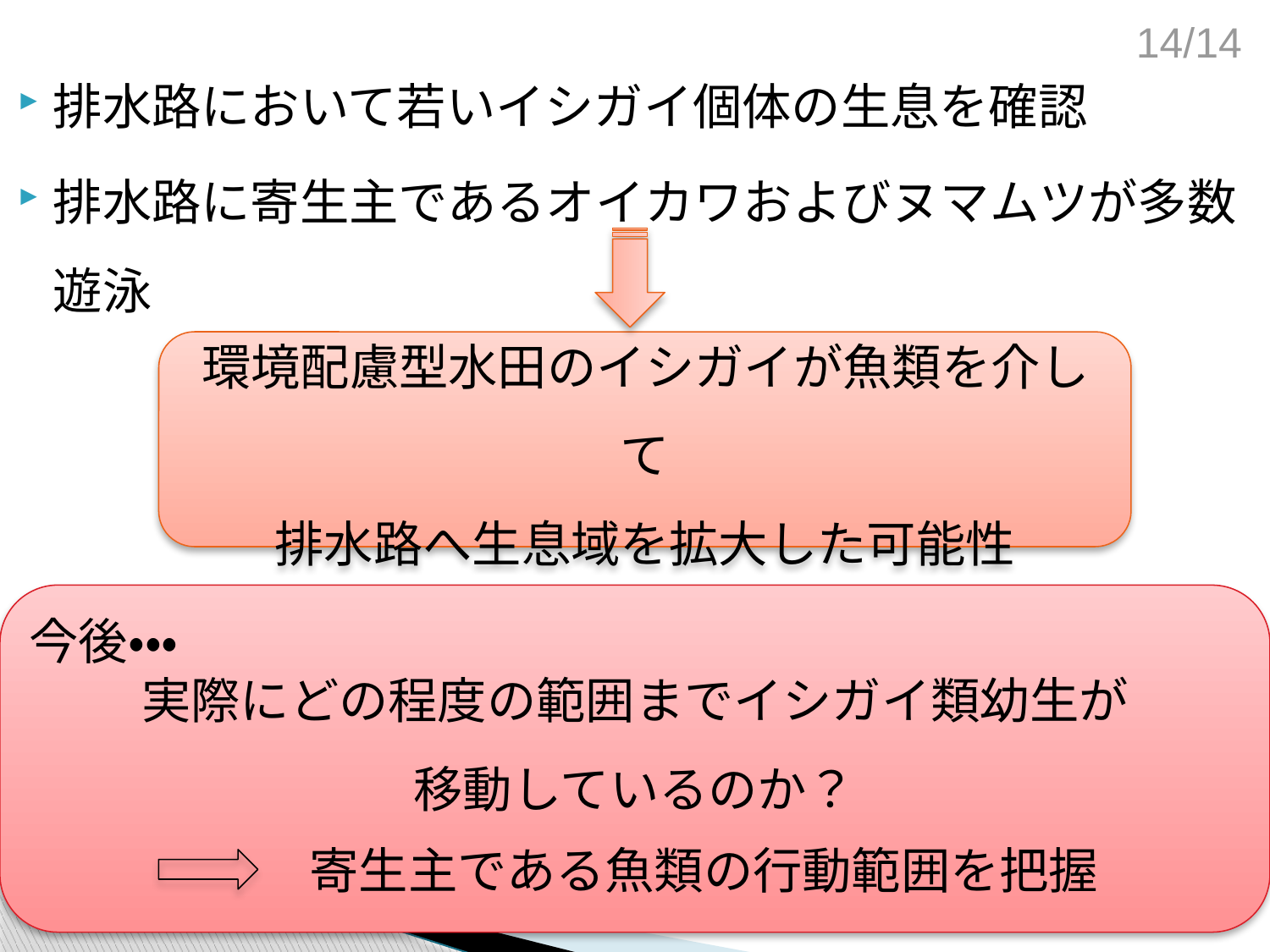

14/14
排水路において若いイシガイ個体の生息を確認
排水路に寄生主であるオイカワおよびヌマムツが多数遊泳

環境配慮型水田のイシガイが魚類を介して
排水路へ生息域を拡大した可能性
今後・・・
実際にどの程度の範囲までイシガイ類幼生が
移動しているのか？

　　寄生主である魚類の行動範囲を把握